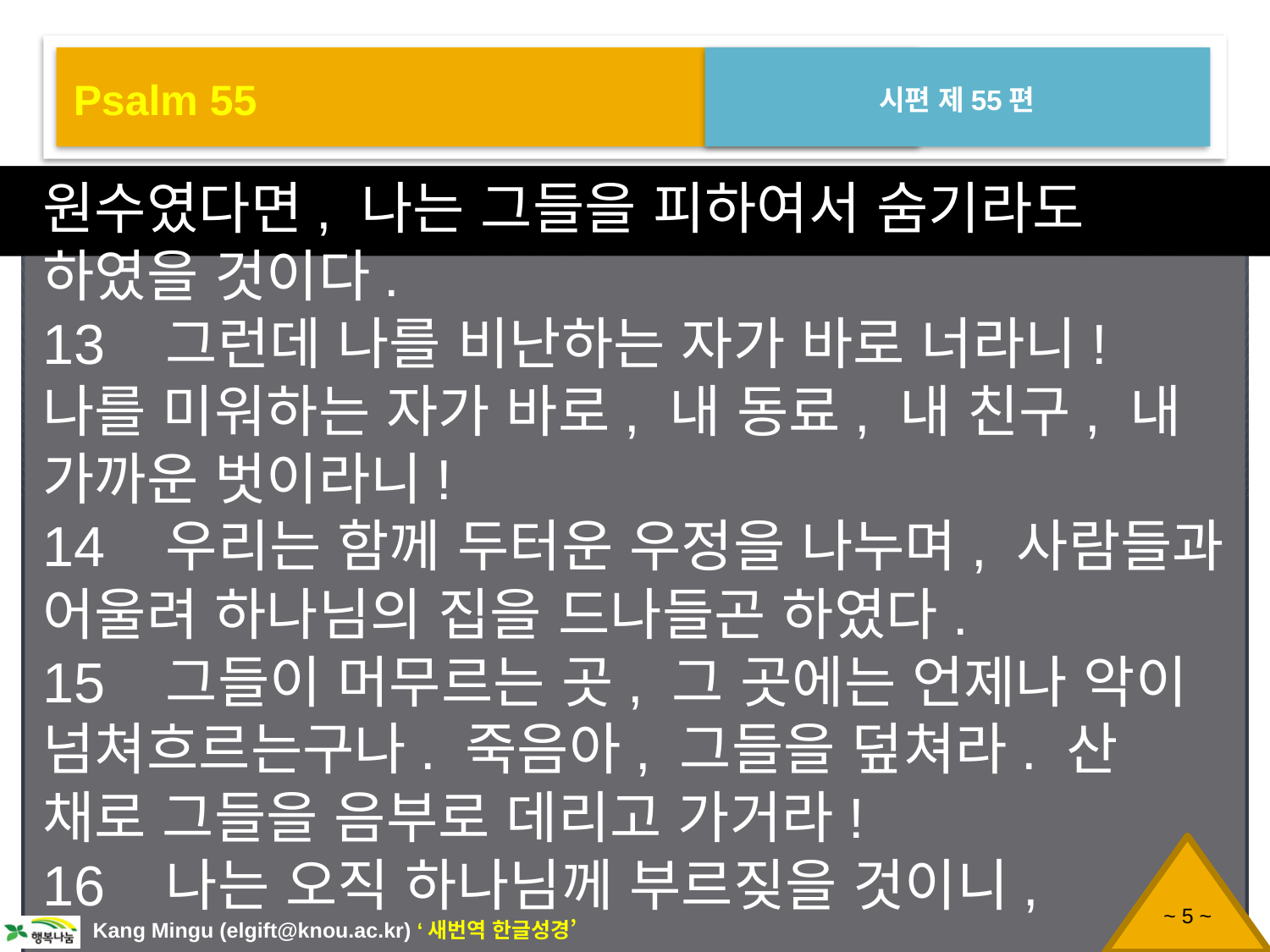

Psalm 55
시편 제55편
원수였다면, 나는 그들을 피하여서 숨기라도 하였을 것이다.
13   그런데 나를 비난하는 자가 바로 너라니! 나를 미워하는 자가 바로, 내 동료, 내 친구, 내 가까운 벗이라니!
14   우리는 함께 두터운 우정을 나누며, 사람들과 어울려 하나님의 집을 드나들곤 하였다.
15   그들이 머무르는 곳, 그 곳에는 언제나 악이 넘쳐흐르는구나. 죽음아, 그들을 덮쳐라. 산 채로 그들을 음부로 데리고 가거라!
16   나는 오직 하나님께 부르짖을 것이니,